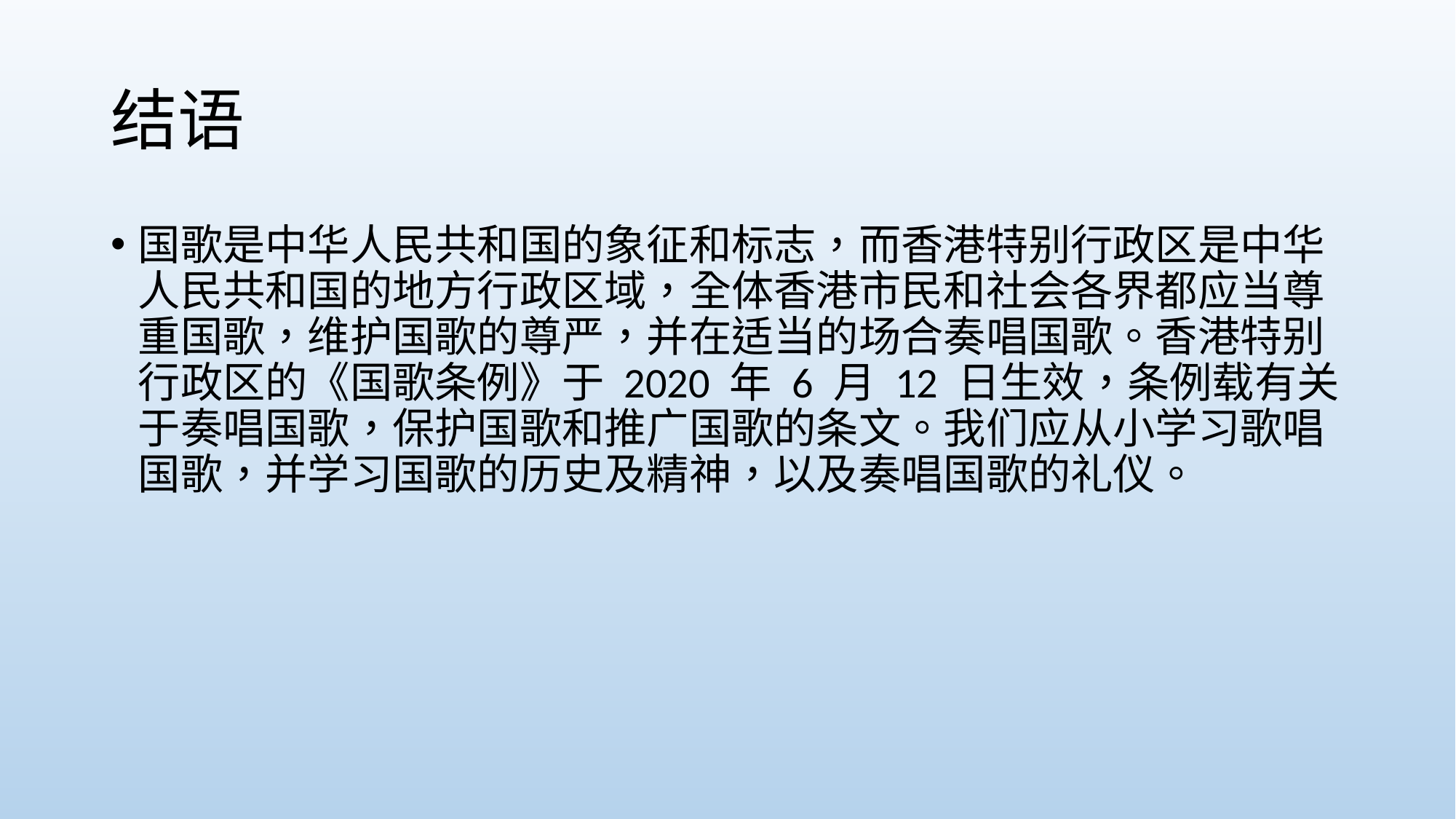

# 结语
国歌是中华人民共和国的象征和标志，而香港特别行政区是中华人民共和国的地方行政区域，全体香港市民和社会各界都应当尊重国歌，维护国歌的尊严，并在适当的场合奏唱国歌。香港特别行政区的《国歌条例》于 2020 年 6 月 12 日生效，条例载有关于奏唱国歌，保护国歌和推广国歌的条文。我们应从小学习歌唱国歌，并学习国歌的历史及精神，以及奏唱国歌的礼仪。